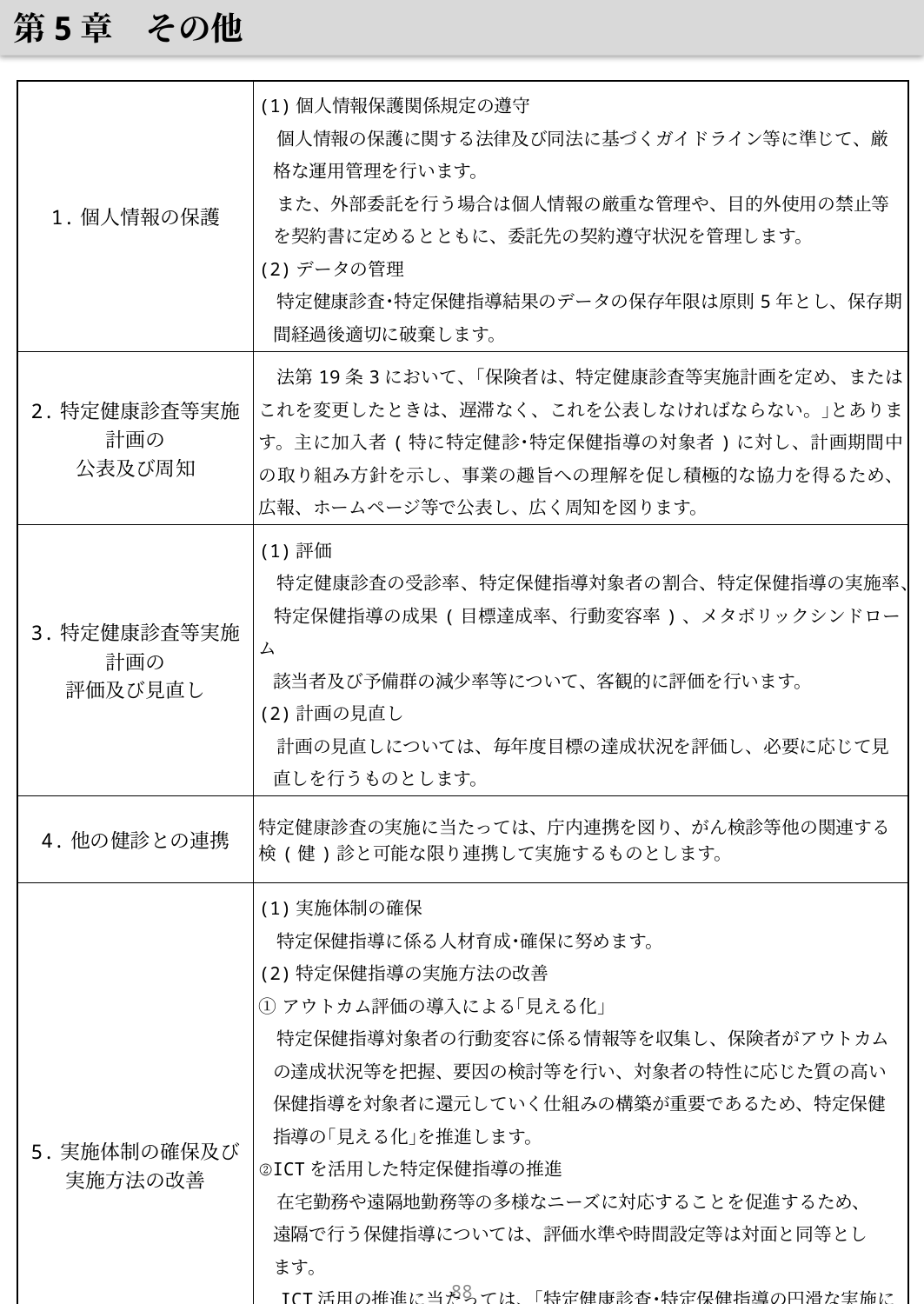

第5章　その他
| 1.個人情報の保護 | (1)個人情報保護関係規定の遵守 　個人情報の保護に関する法律及び同法に基づくガイドライン等に準じて、厳 格な運用管理を行います。 　また、外部委託を行う場合は個人情報の厳重な管理や、目的外使用の禁止等 を契約書に定めるとともに、委託先の契約遵守状況を管理します。 (2)データの管理 　特定健康診査･特定保健指導結果のデータの保存年限は原則5年とし、保存期 間経過後適切に破棄します。 |
| --- | --- |
| 2.特定健康診査等実施 計画の 公表及び周知 | 法第19条3において、｢保険者は、特定健康診査等実施計画を定め、またはこれを変更したときは、遅滞なく、これを公表しなければならない。｣とあります。主に加入者(特に特定健診･特定保健指導の対象者)に対し、計画期間中の取り組み方針を示し、事業の趣旨への理解を促し積極的な協力を得るため、広報、ホームページ等で公表し、広く周知を図ります。 |
| 3.特定健康診査等実施 計画の 評価及び見直し | (1)評価 　特定健康診査の受診率、特定保健指導対象者の割合、特定保健指導の実施率、 特定保健指導の成果(目標達成率、行動変容率)、メタボリックシンドローム 該当者及び予備群の減少率等について、客観的に評価を行います。 (2)計画の見直し 　計画の見直しについては、毎年度目標の達成状況を評価し、必要に応じて見 直しを行うものとします。 |
| 4.他の健診との連携 | 特定健康診査の実施に当たっては、庁内連携を図り、がん検診等他の関連する検(健)診と可能な限り連携して実施するものとします。 |
| 5.実施体制の確保及び 実施方法の改善 | (1)実施体制の確保 　特定保健指導に係る人材育成･確保に努めます。 (2)特定保健指導の実施方法の改善 ①アウトカム評価の導入による｢見える化｣ 　特定保健指導対象者の行動変容に係る情報等を収集し、保険者がアウトカム の達成状況等を把握、要因の検討等を行い、対象者の特性に応じた質の高い 保健指導を対象者に還元していく仕組みの構築が重要であるため、特定保健 指導の｢見える化｣を推進します。 ②ICTを活用した特定保健指導の推進 　在宅勤務や遠隔地勤務等の多様なニーズに対応することを促進するため、 遠隔で行う保健指導については、評価水準や時間設定等は対面と同等とし ます。 ICT活用の推進に当たっては、｢特定健康診査･特定保健指導の円滑な実施に 向けた手引き｣や｢標準的な健診･保健指導プログラム｣を参照し、ICT環境や ICTリテラシーの確認･確保等、ICT活用に係る課題に留意して対応するもの とします。 |
88